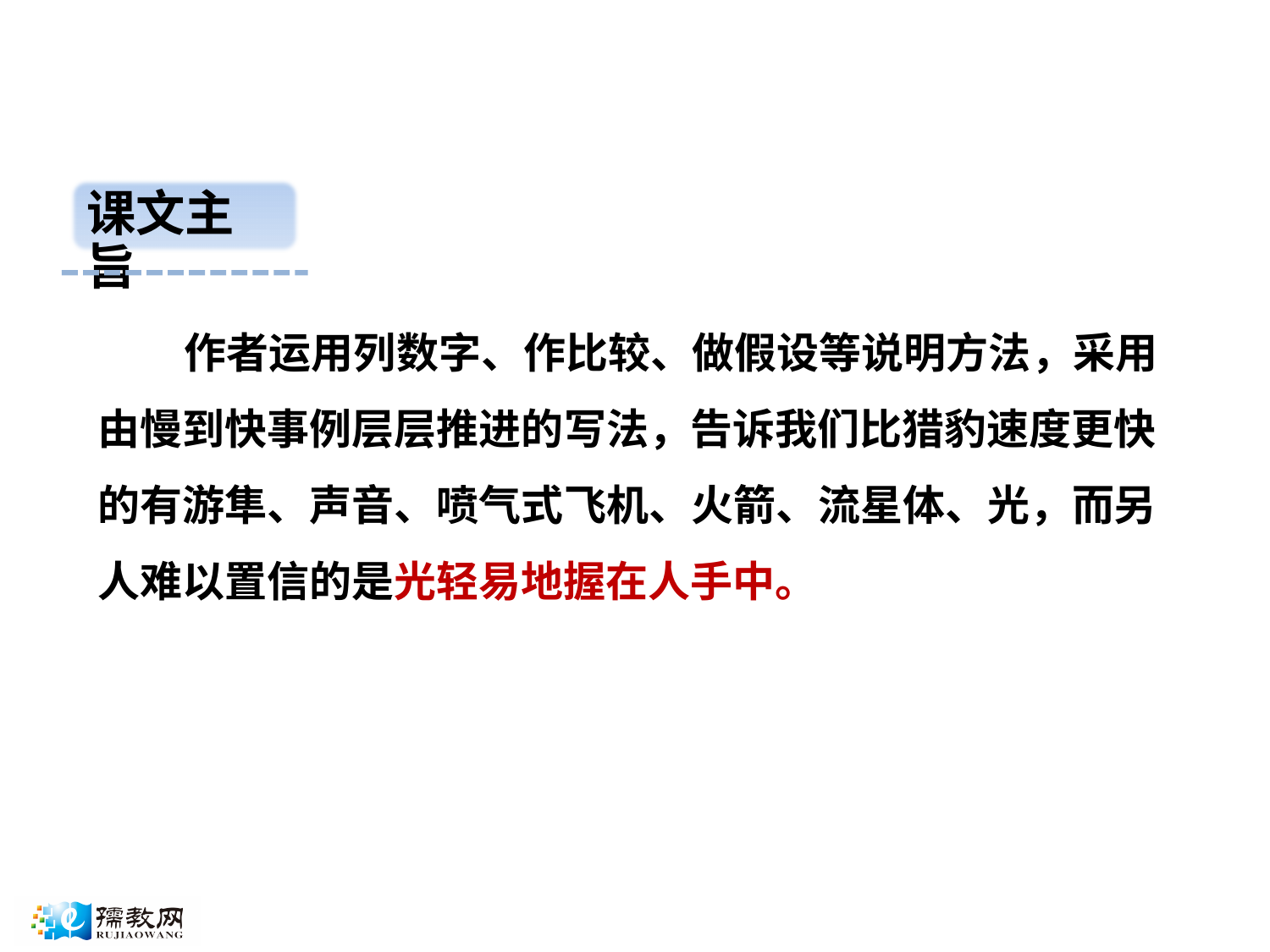

课文主旨

作者运用列数字、作比较、做假设等说明方法，采用由慢到快事例层层推进的写法，告诉我们比猎豹速度更快的有游隼、声音、喷气式飞机、火箭、流星体、光，而另人难以置信的是光轻易地握在人手中。